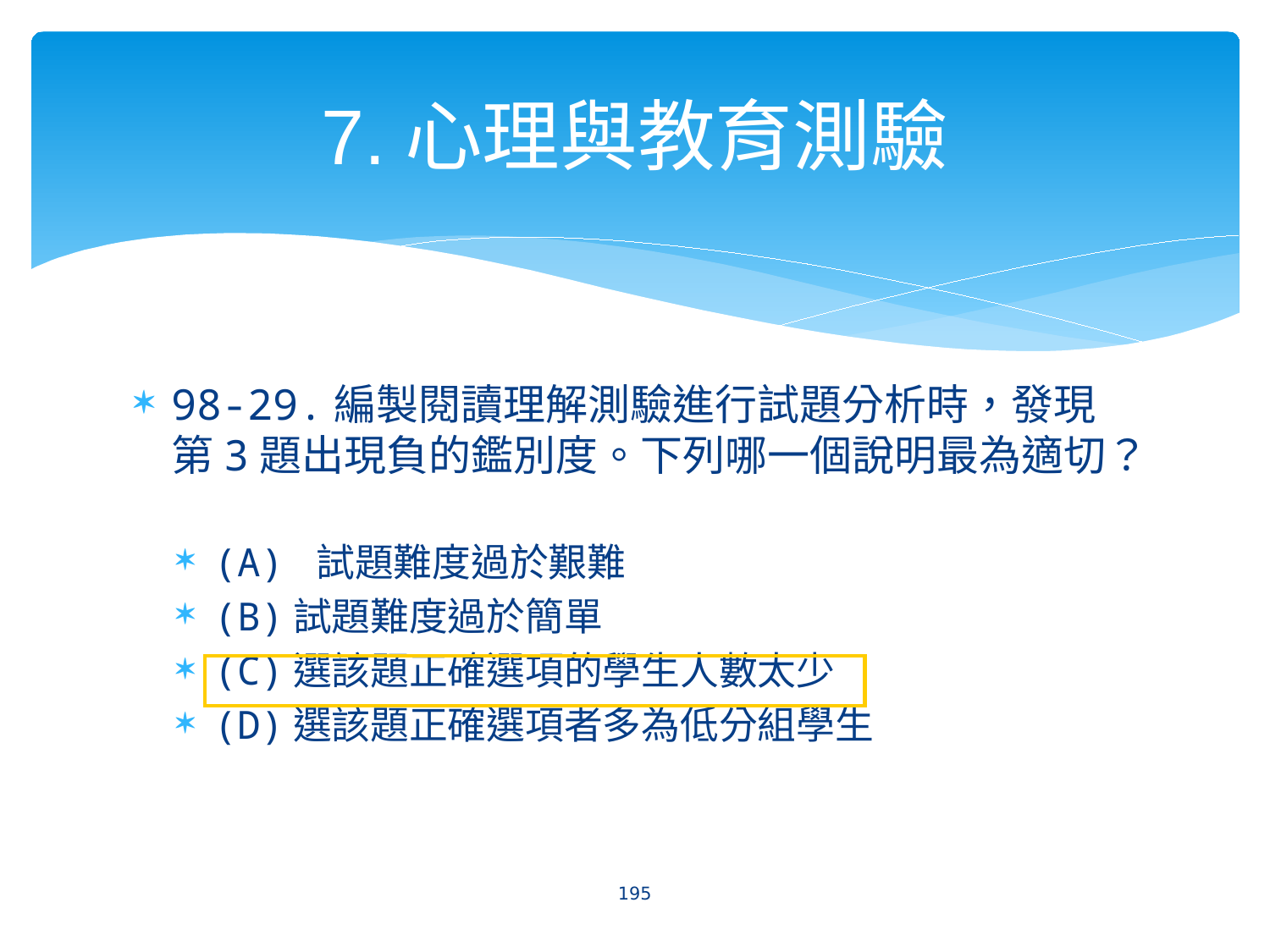

# 7.心理與教育測驗
98-29.編製閱讀理解測驗進行試題分析時，發現第3題出現負的鑑別度。下列哪一個說明最為適切？
(A) 試題難度過於艱難
(B)試題難度過於簡單
(C)選該題正確選項的學生人數太少
(D)選該題正確選項者多為低分組學生

195